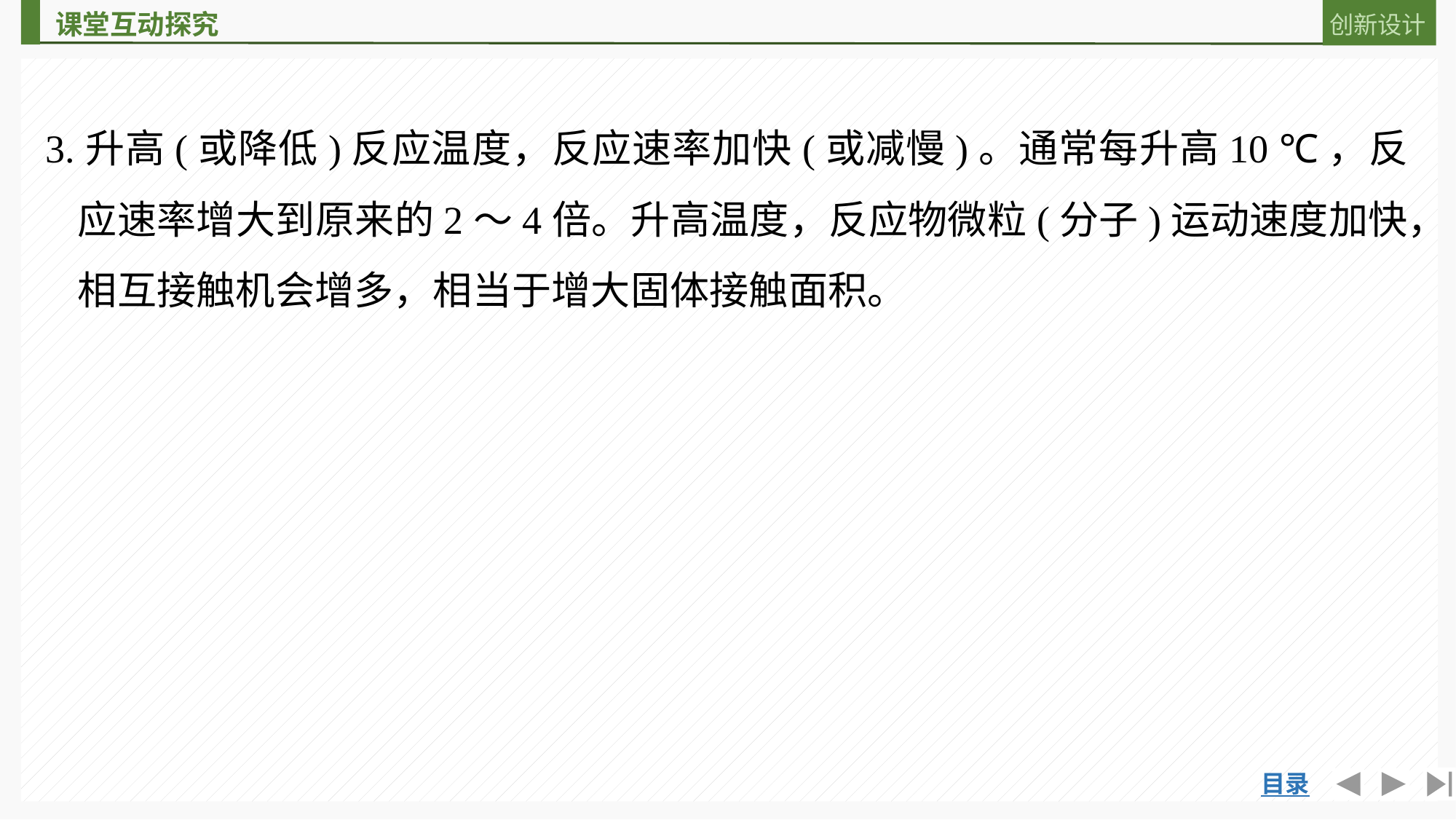

3.升高(或降低)反应温度，反应速率加快(或减慢)。通常每升高10 ℃，反应速率增大到原来的2～4倍。升高温度，反应物微粒(分子)运动速度加快，相互接触机会增多，相当于增大固体接触面积。